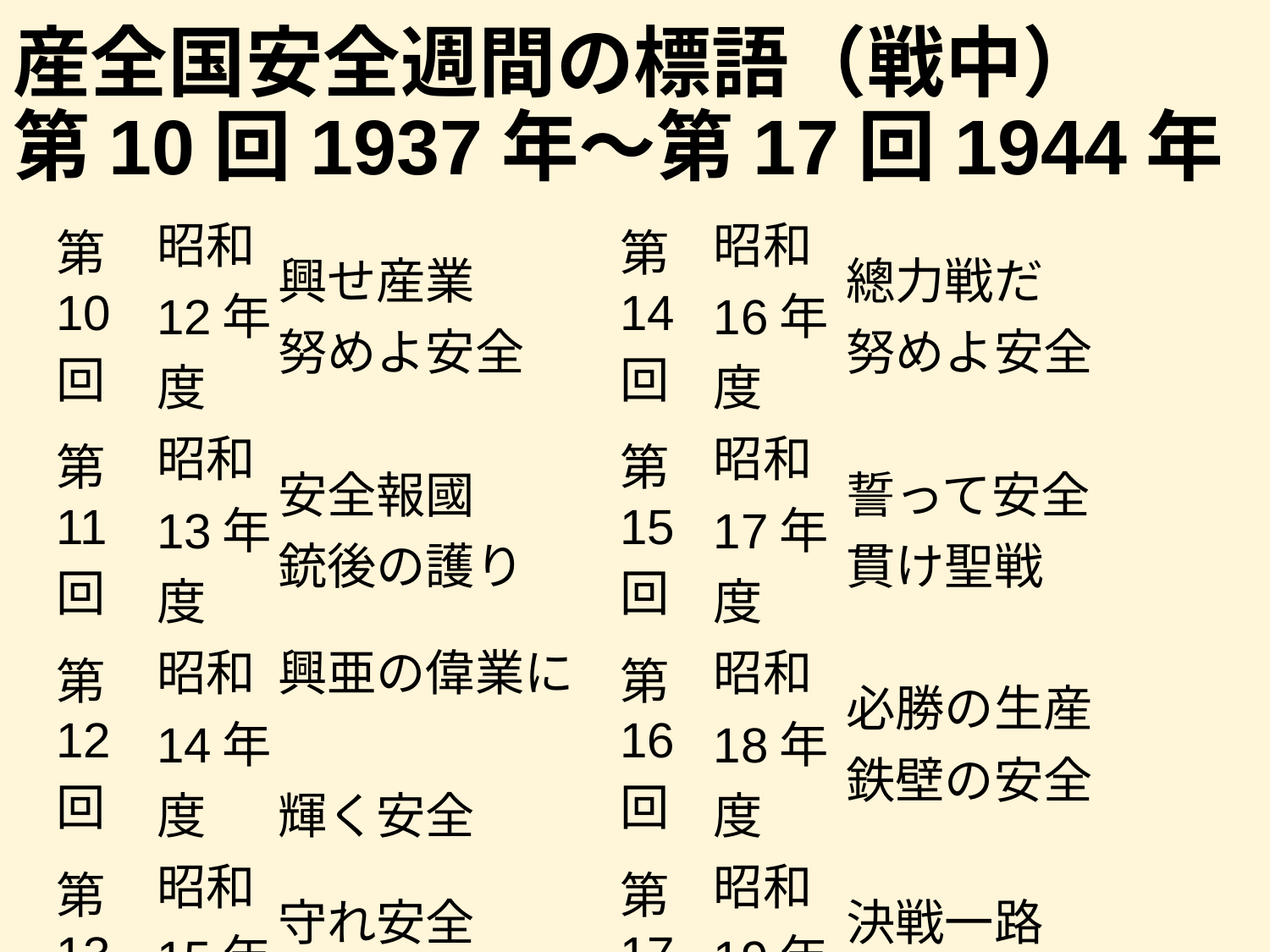

# 産全国安全週間の標語（戦中） 第10回1937年～第17回1944年
| 第10回 | 昭和12年度 | 興せ産業　 努めよ安全 | 第14回 | 昭和16年度 | 總力戦だ　 努めよ安全 |
| --- | --- | --- | --- | --- | --- |
| 第11回 | 昭和13年度 | 安全報國　 銃後の護り | 第15回 | 昭和17年度 | 誓って安全　 貫け聖戦 |
| 第12回 | 昭和14年度 | 興亜の偉業に　 輝く安全 | 第16回 | 昭和18年度 | 必勝の生産　 鉄壁の安全 |
| 第13回 | 昭和15年度 | 守れ安全　 輝く日本 | 第17回 | 昭和19年度 | 決戦一路　 安全生産 |